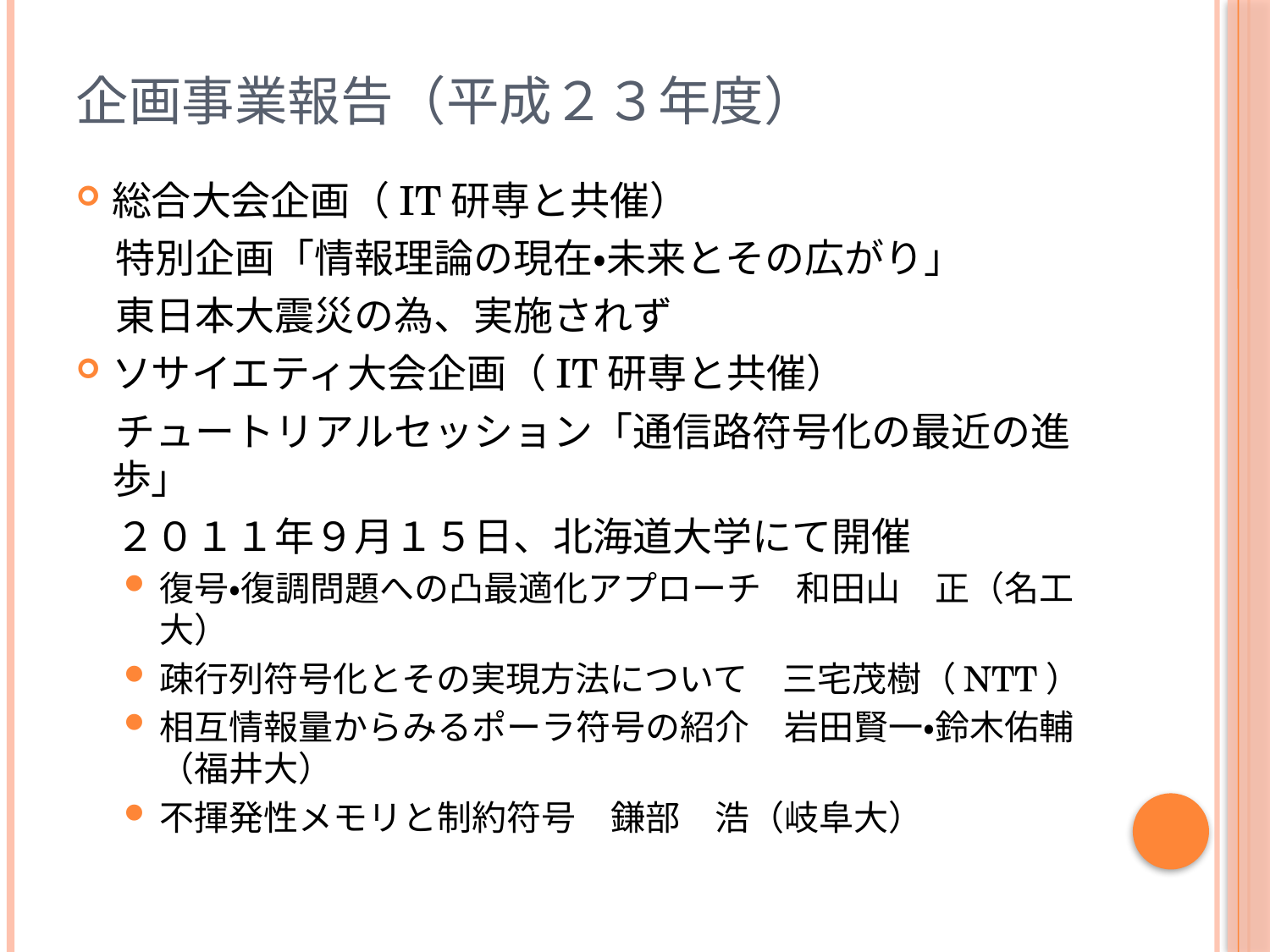

# 企画事業報告（平成２３年度）
総合大会企画（IT研専と共催）
　特別企画「情報理論の現在・未来とその広がり」
　東日本大震災の為、実施されず
ソサイエティ大会企画（IT研専と共催）
　チュートリアルセッション「通信路符号化の最近の進歩」
　２０１１年９月１５日、北海道大学にて開催
復号・復調問題への凸最適化アプローチ　和田山　正（名工大）
疎行列符号化とその実現方法について　三宅茂樹（NTT）
相互情報量からみるポーラ符号の紹介　岩田賢一・鈴木佑輔（福井大）
不揮発性メモリと制約符号　鎌部　浩（岐阜大）